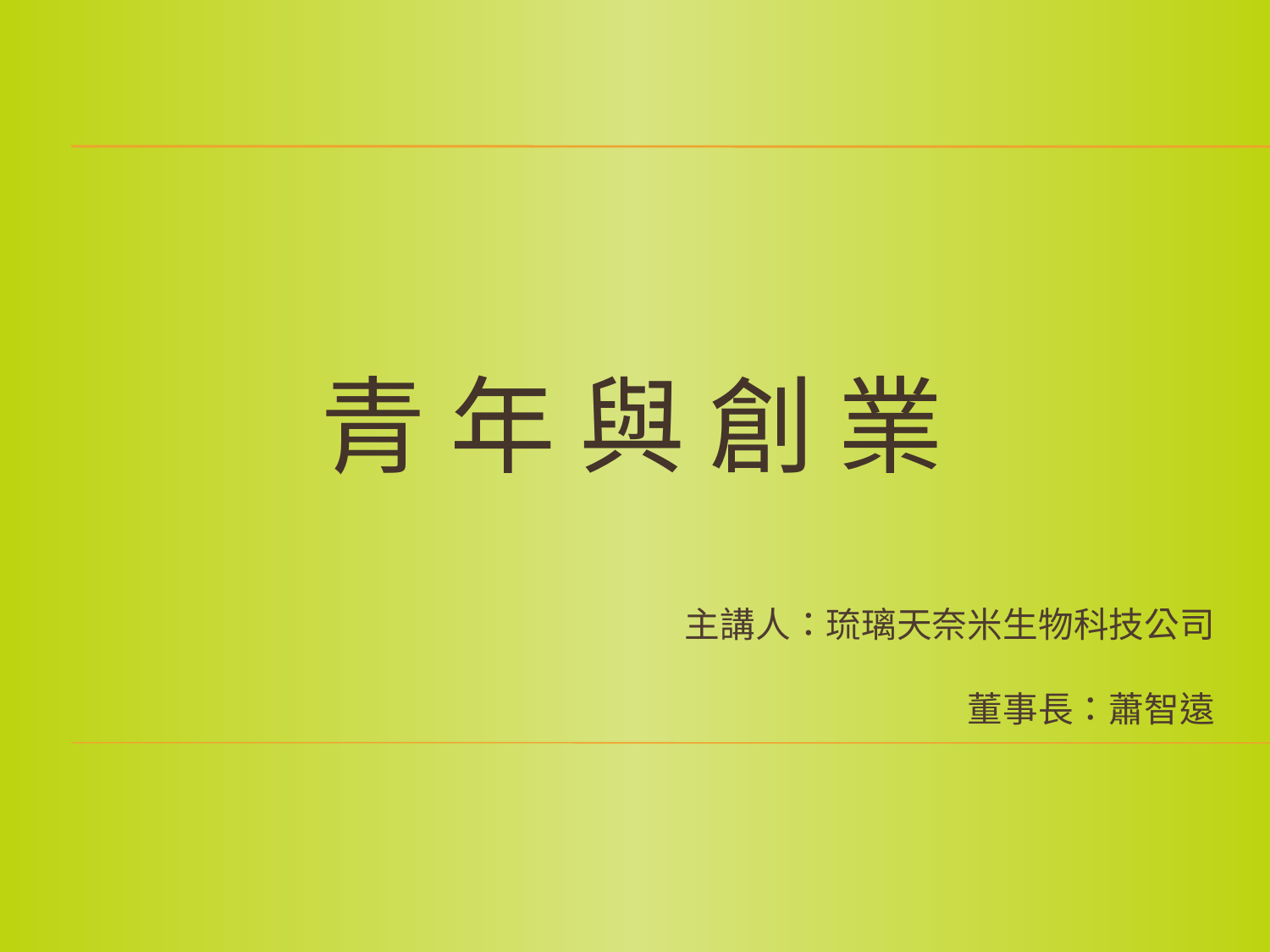

青 年 與 創 業
# 主講人：琉璃天奈米生物科技公司 董事長：蕭智遠